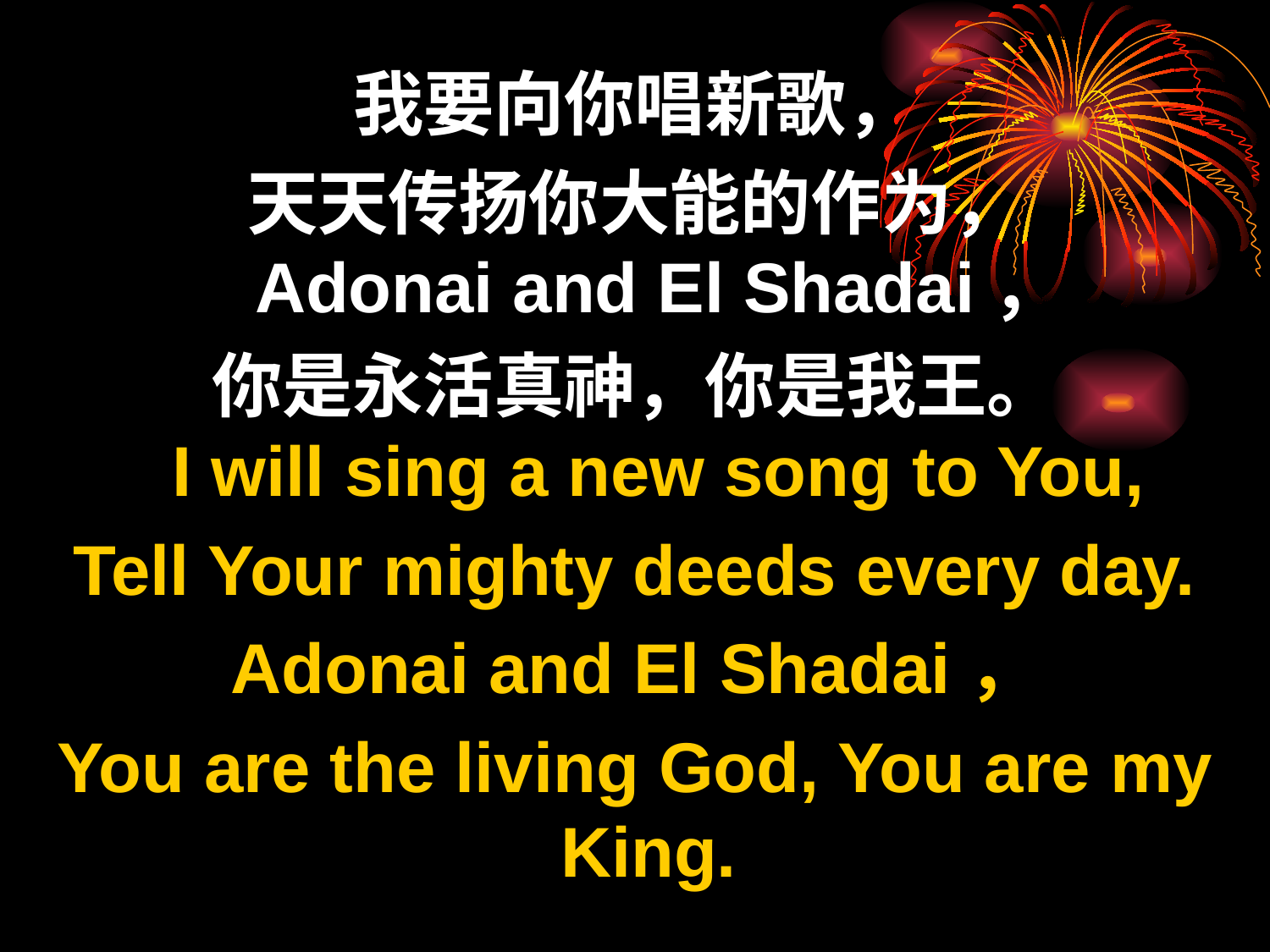

我要向你唱新歌，
天天传扬你大能的作为，
Adonai and El Shadai，
你是永活真神，你是我王。
I will sing a new song to You,
Tell Your mighty deeds every day.
Adonai and El Shadai，
You are the living God, You are my King.